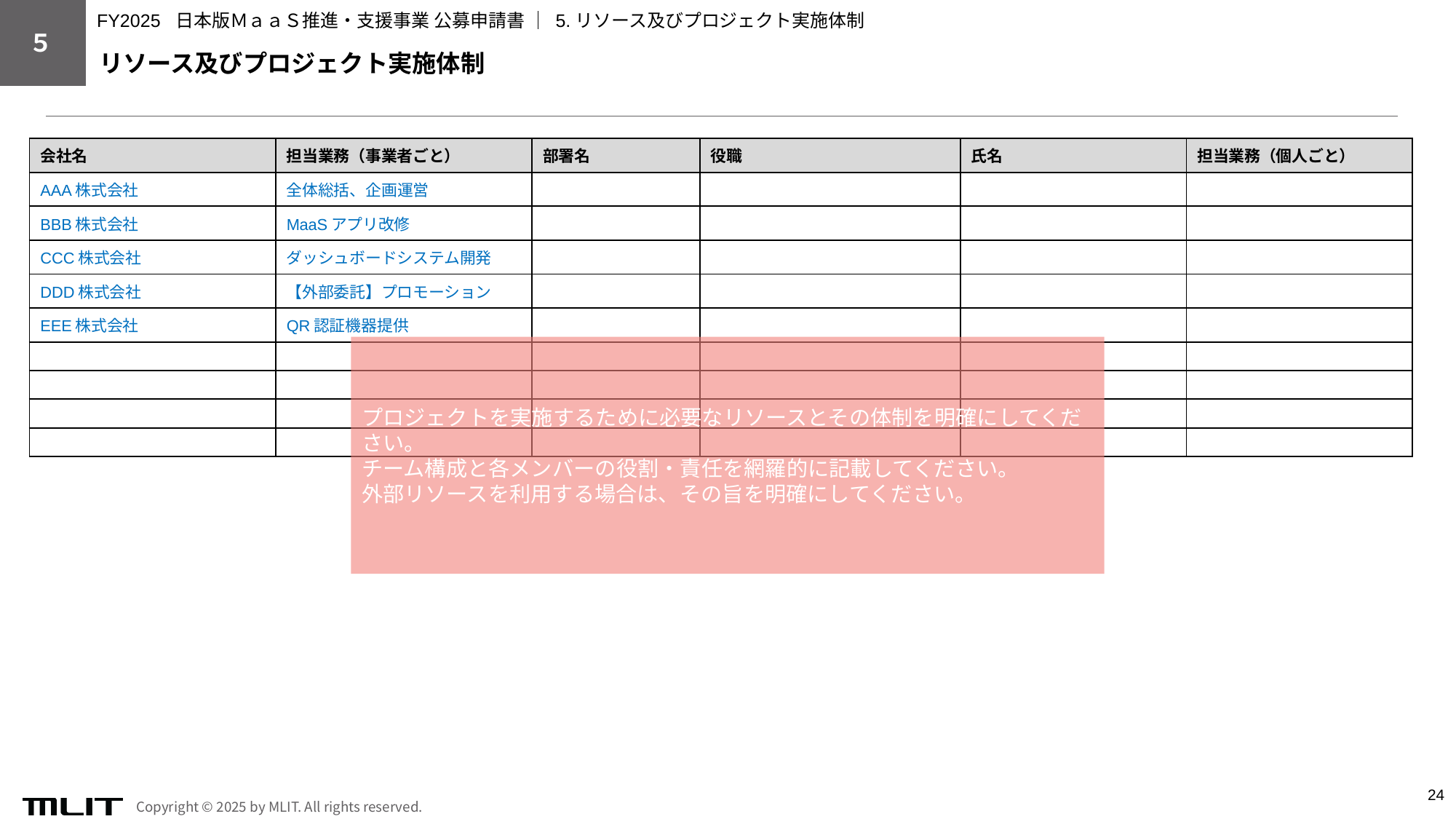

FY2025  日本版ＭａａＳ推進・支援事業 公募申請書 │ 5.リソース及びプロジェクト実施体制
５
リソース及びプロジェクト実施体制

| 会社名 | 担当業務（事業者ごと） | 部署名 | 役職 | 氏名 | 担当業務（個人ごと） |
| --- | --- | --- | --- | --- | --- |
| AAA株式会社 | 全体総括、企画運営 |  |  |  |  |
| BBB株式会社 | MaaSアプリ改修 |  |  |  |  |
| CCC株式会社 | ダッシュボードシステム開発 |  |  |  |  |
| DDD株式会社 | 【外部委託】プロモーション |  |  |  |  |
| EEE株式会社 | QR認証機器提供 |  |  |  |  |
|  |  |  |  |  |  |
|  |  |  |  |  |  |
|  |  |  |  |  |  |
|  |  |  |  |  |  |
プロジェクトを実施するために必要なリソースとその体制を明確にしてください。
チーム構成と各メンバーの役割・責任を網羅的に記載してください。
外部リソースを利用する場合は、その旨を明確にしてください。
24